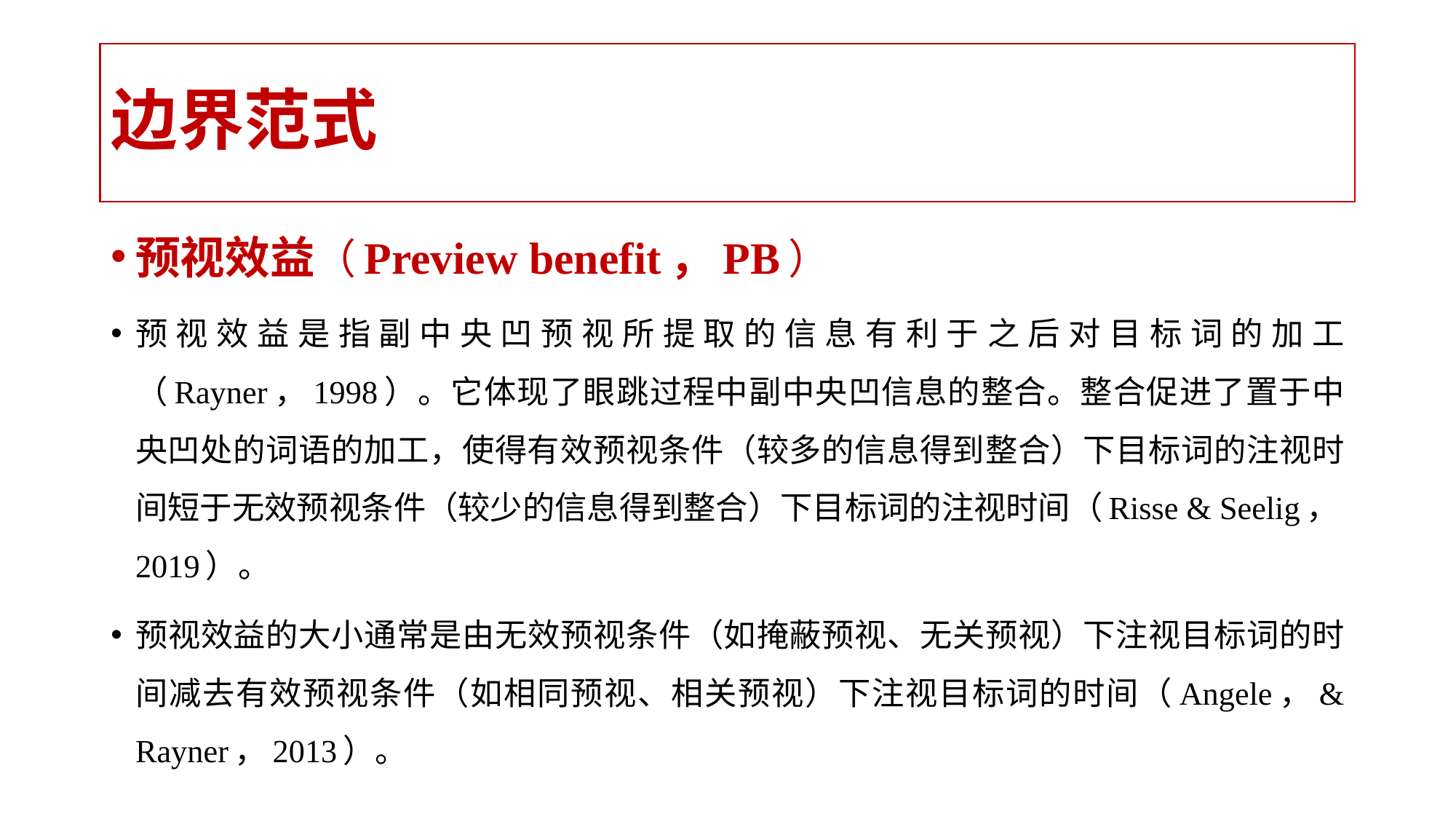

# 边界范式
预视效益（Preview benefit，PB）
预视效益是指副中央凹预视所提取的信息有利于之后对目标词的加工（Rayner，1998）。它体现了眼跳过程中副中央凹信息的整合。整合促进了置于中央凹处的词语的加工，使得有效预视条件（较多的信息得到整合）下目标词的注视时间短于无效预视条件（较少的信息得到整合）下目标词的注视时间（Risse & Seelig，2019）。
预视效益的大小通常是由无效预视条件（如掩蔽预视、无关预视）下注视目标词的时间减去有效预视条件（如相同预视、相关预视）下注视目标词的时间（Angele，& Rayner，2013）。